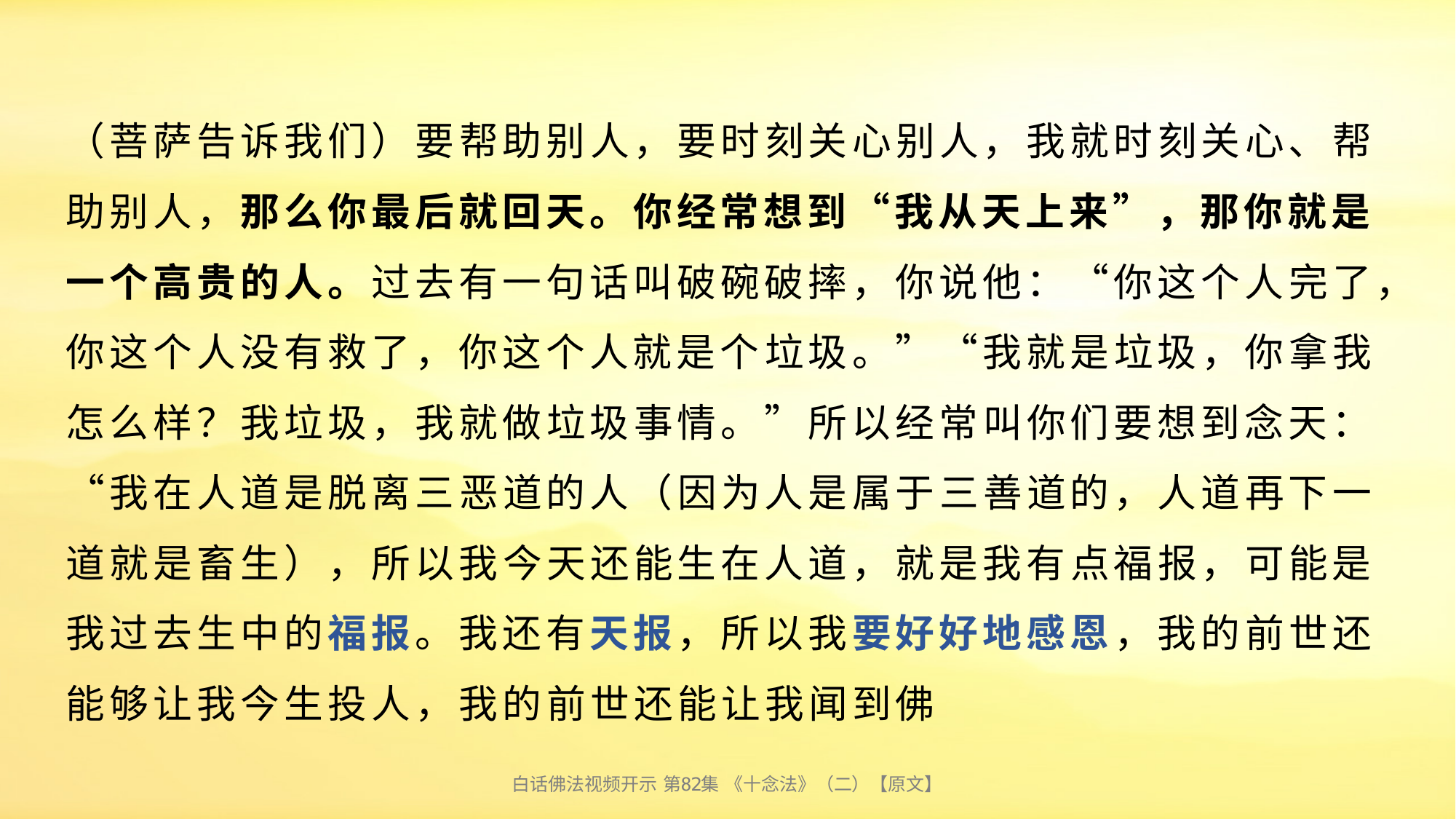

# （菩萨告诉我们）要帮助别人，要时刻关心别人，我就时刻关心、帮助别人，那么你最后就回天。你经常想到“我从天上来”，那你就是一个高贵的人。过去有一句话叫破碗破摔，你说他：“你这个人完了，你这个人没有救了，你这个人就是个垃圾。”“我就是垃圾，你拿我怎么样？我垃圾，我就做垃圾事情。”所以经常叫你们要想到念天：“我在人道是脱离三恶道的人（因为人是属于三善道的，人道再下一道就是畜生），所以我今天还能生在人道，就是我有点福报，可能是我过去生中的福报。我还有天报，所以我要好好地感恩，我的前世还能够让我今生投人，我的前世还能让我闻到佛
白话佛法视频开示 第82集 《十念法》（二）【原文】